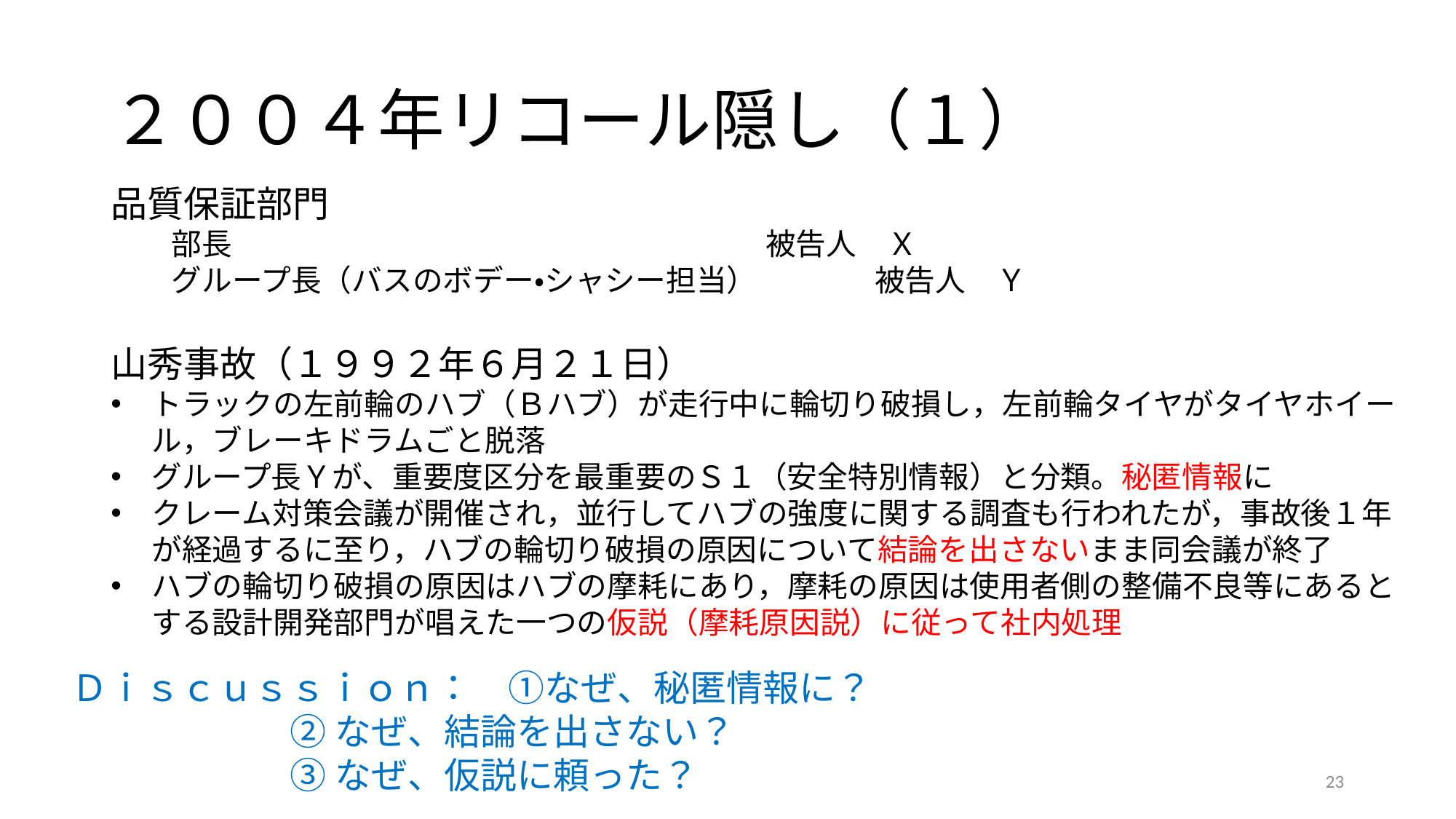

# ２００４年リコール隠し（１）
品質保証部門
　　部長　					被告人　Ｘ
　　グループ長（バスのボデー・シャシー担当）　	被告人　Ｙ

山秀事故（１９９２年６月２１日）
トラックの左前輪のハブ（Ｂハブ）が走行中に輪切り破損し，左前輪タイヤがタイヤホイール，ブレーキドラムごと脱落
グループ長Ｙが、重要度区分を最重要のＳ１（安全特別情報）と分類。秘匿情報に
クレーム対策会議が開催され，並行してハブの強度に関する調査も行われたが，事故後１年が経過するに至り，ハブの輪切り破損の原因について結論を出さないまま同会議が終了
ハブの輪切り破損の原因はハブの摩耗にあり，摩耗の原因は使用者側の整備不良等にあるとする設計開発部門が唱えた一つの仮説（摩耗原因説）に従って社内処理
Ｄｉｓｃｕｓｓｉｏｎ：	①なぜ、秘匿情報に？
		②なぜ、結論を出さない？
		③なぜ、仮説に頼った？
23